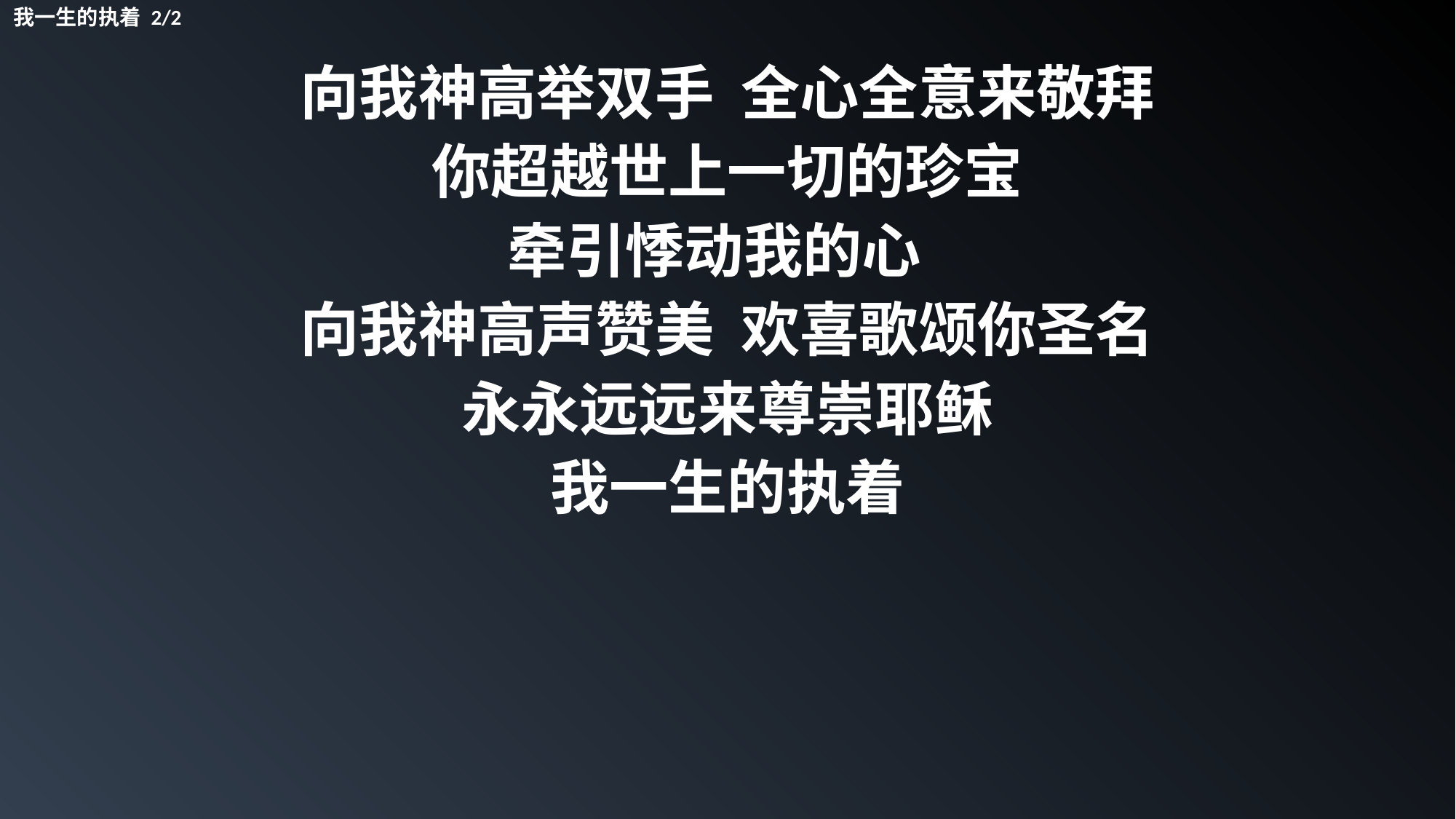

我一生的执着 2/2
向我神高举双手  全心全意来敬拜
你超越世上一切的珍宝
牵引悸动我的心
向我神高声赞美  欢喜歌颂你圣名
永永远远来尊崇耶稣
我一生的执着